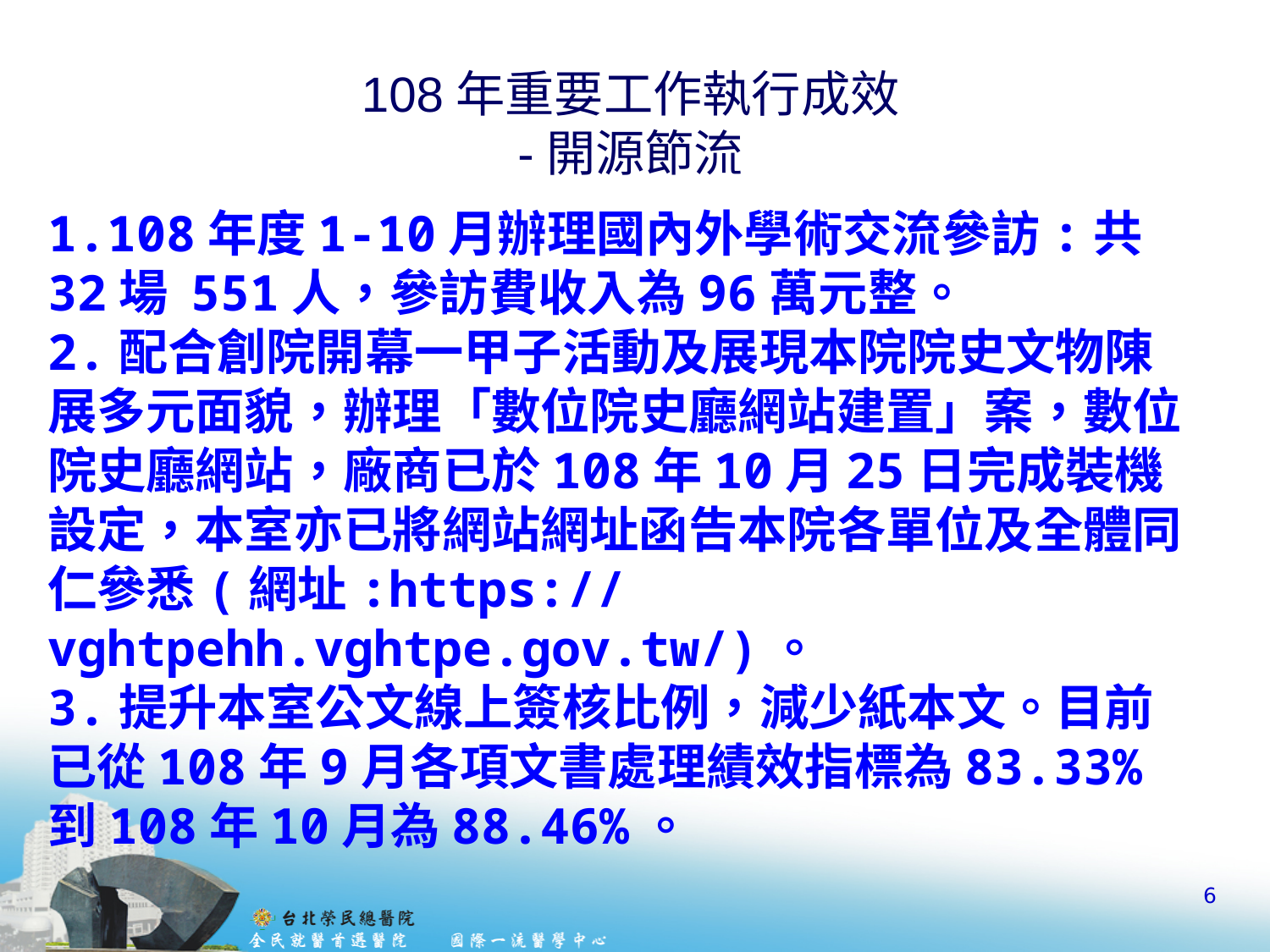

108年重要工作執行成效
-開源節流
1.108年度1-10月辦理國內外學術交流參訪:共32場 551人，參訪費收入為96萬元整。
2.配合創院開幕一甲子活動及展現本院院史文物陳展多元面貌，辦理「數位院史廳網站建置」案，數位院史廳網站，廠商已於108年10月25日完成裝機設定，本室亦已將網站網址函告本院各單位及全體同仁參悉(網址:https://vghtpehh.vghtpe.gov.tw/)。
3.提升本室公文線上簽核比例，減少紙本文。目前已從108年9月各項文書處理績效指標為83.33%到108年10月為88.46%。
6